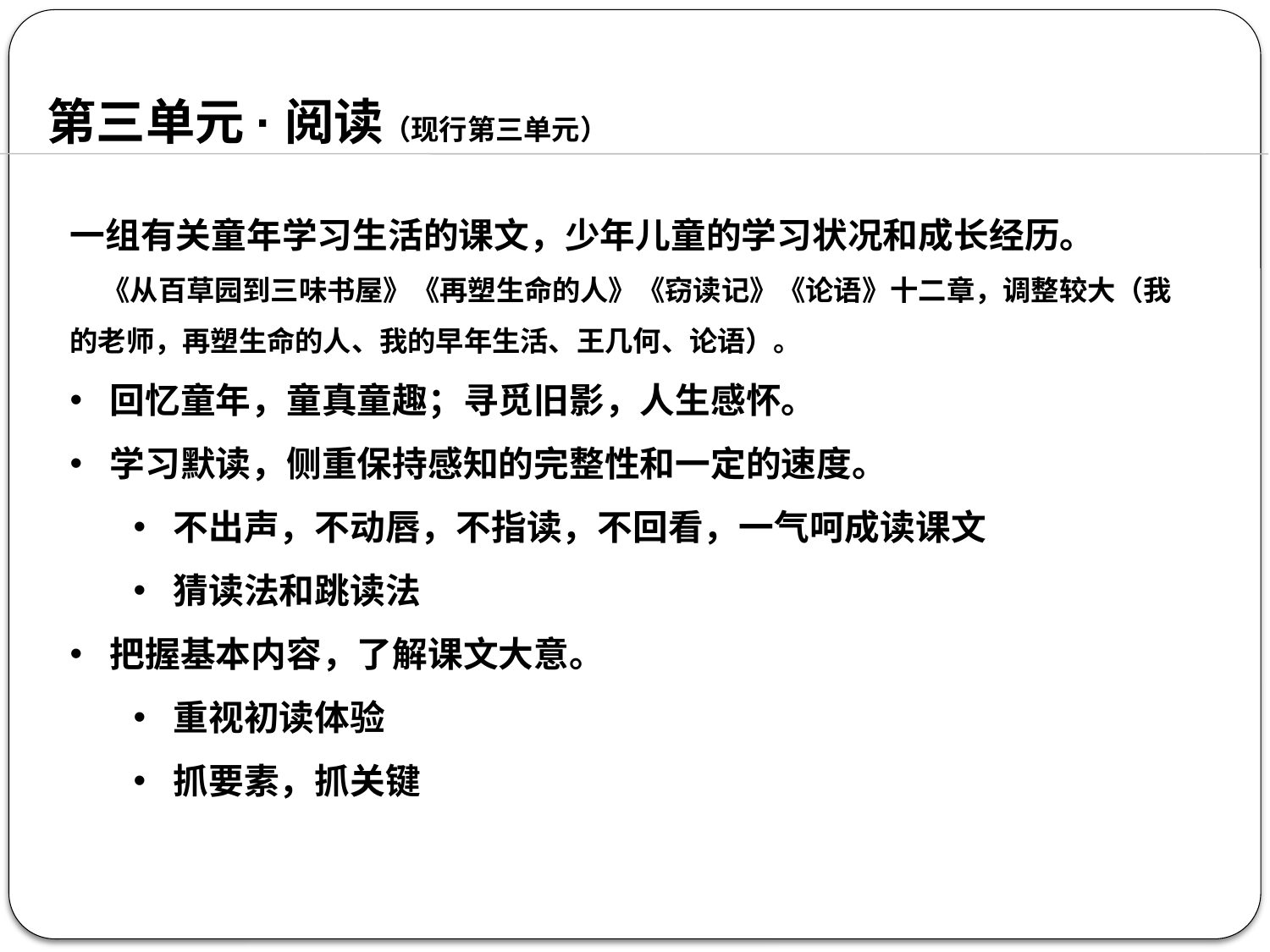

第三单元·阅读（现行第三单元）

一组有关童年学习生活的课文，少年儿童的学习状况和成长经历。
    《从百草园到三味书屋》《再塑生命的人》《窃读记》《论语》十二章，调整较大（我的老师，再塑生命的人、我的早年生活、王几何、论语）。
回忆童年，童真童趣；寻觅旧影，人生感怀。
学习默读，侧重保持感知的完整性和一定的速度。
不出声，不动唇，不指读，不回看，一气呵成读课文
猜读法和跳读法
把握基本内容，了解课文大意。
重视初读体验
抓要素，抓关键